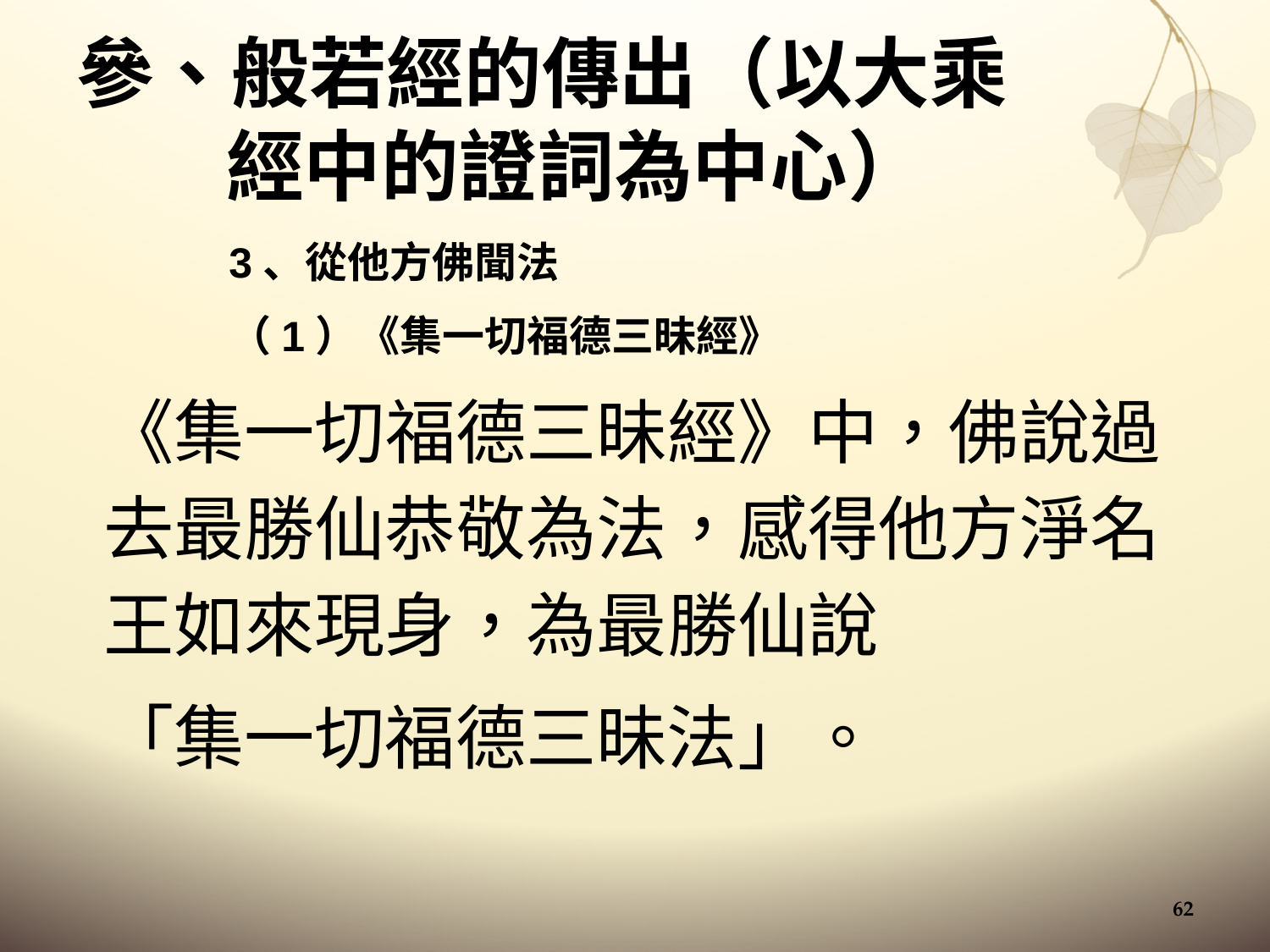

# 參、般若經的傳出（以大乘經中的證詞為中心）
3、從他方佛聞法
（1）《集一切福德三昧經》
《集一切福德三昧經》中，佛說過去最勝仙恭敬為法，感得他方淨名王如來現身，為最勝仙說
「集一切福德三昧法」。
62